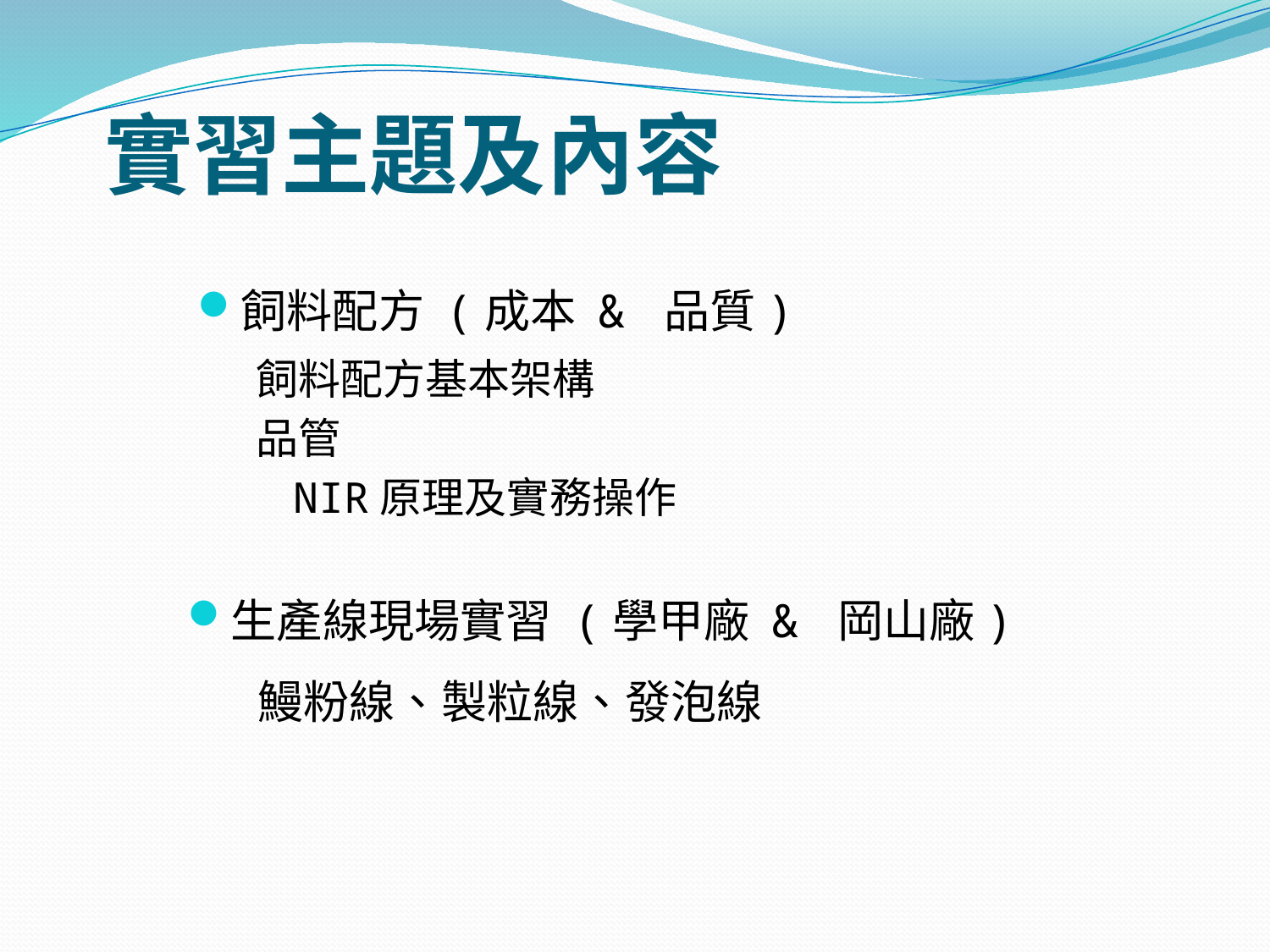

# 實習主題及內容
飼料配方 (成本 & 品質)

   飼料配方基本架構
   品管
   NIR原理及實務操作

生產線現場實習 (學甲廠 & 岡山廠)

  鰻粉線、製粒線、發泡線